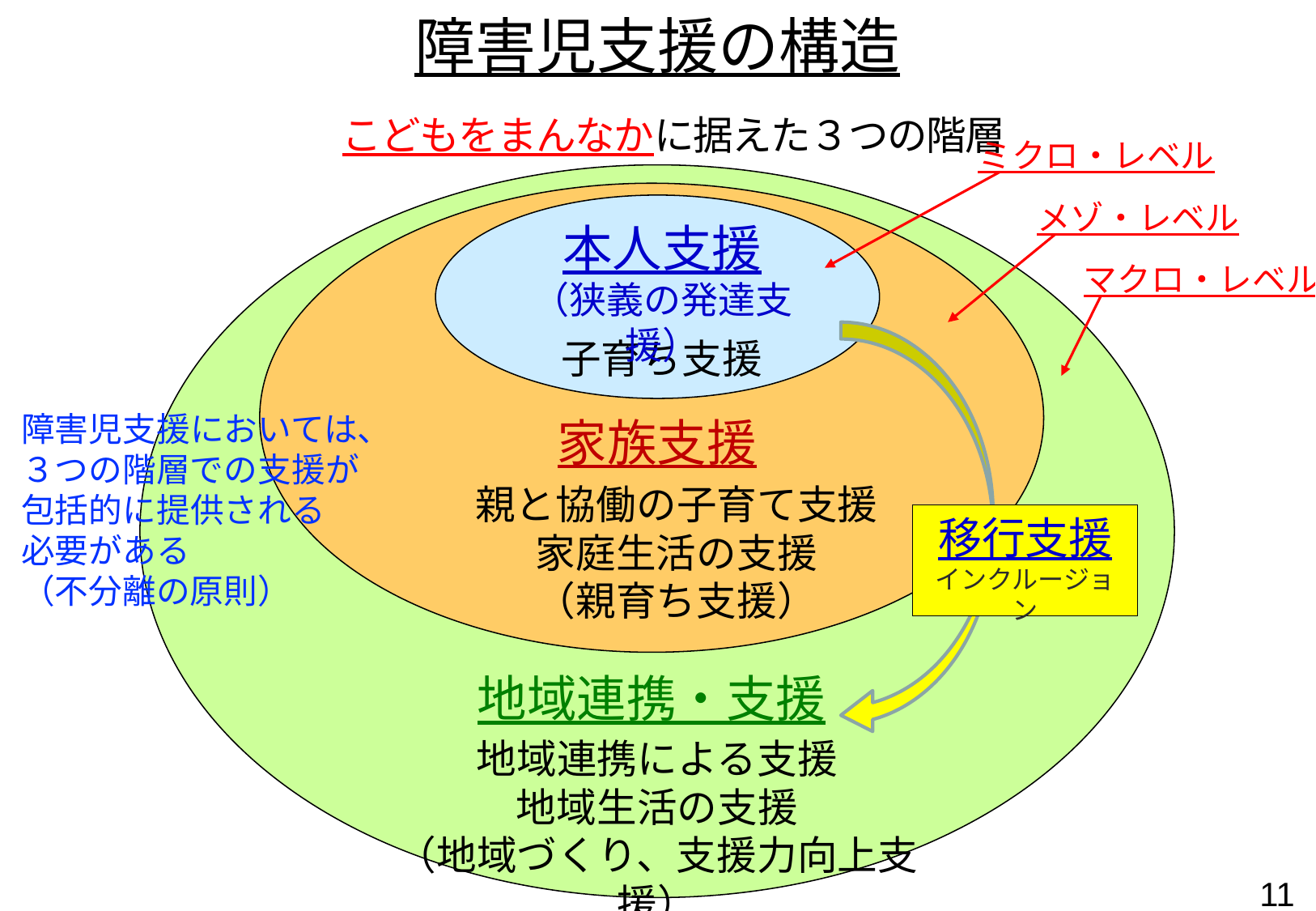

障害児支援の構造
こどもをまんなかに据えた３つの階層
ミクロ・レベル

本人支援
（狭義の発達支援）

移行支援
インクルージョン
子育ち支援
家族支援
親と協働の子育て支援
家庭生活の支援
（親育ち支援）

地域連携・支援
地域連携による支援
地域生活の支援
（地域づくり、支援力向上支援）

メゾ・レベル
マクロ・レベル
障害児支援においては、
３つの階層での支援が
包括的に提供される
必要がある
（不分離の原則）
11